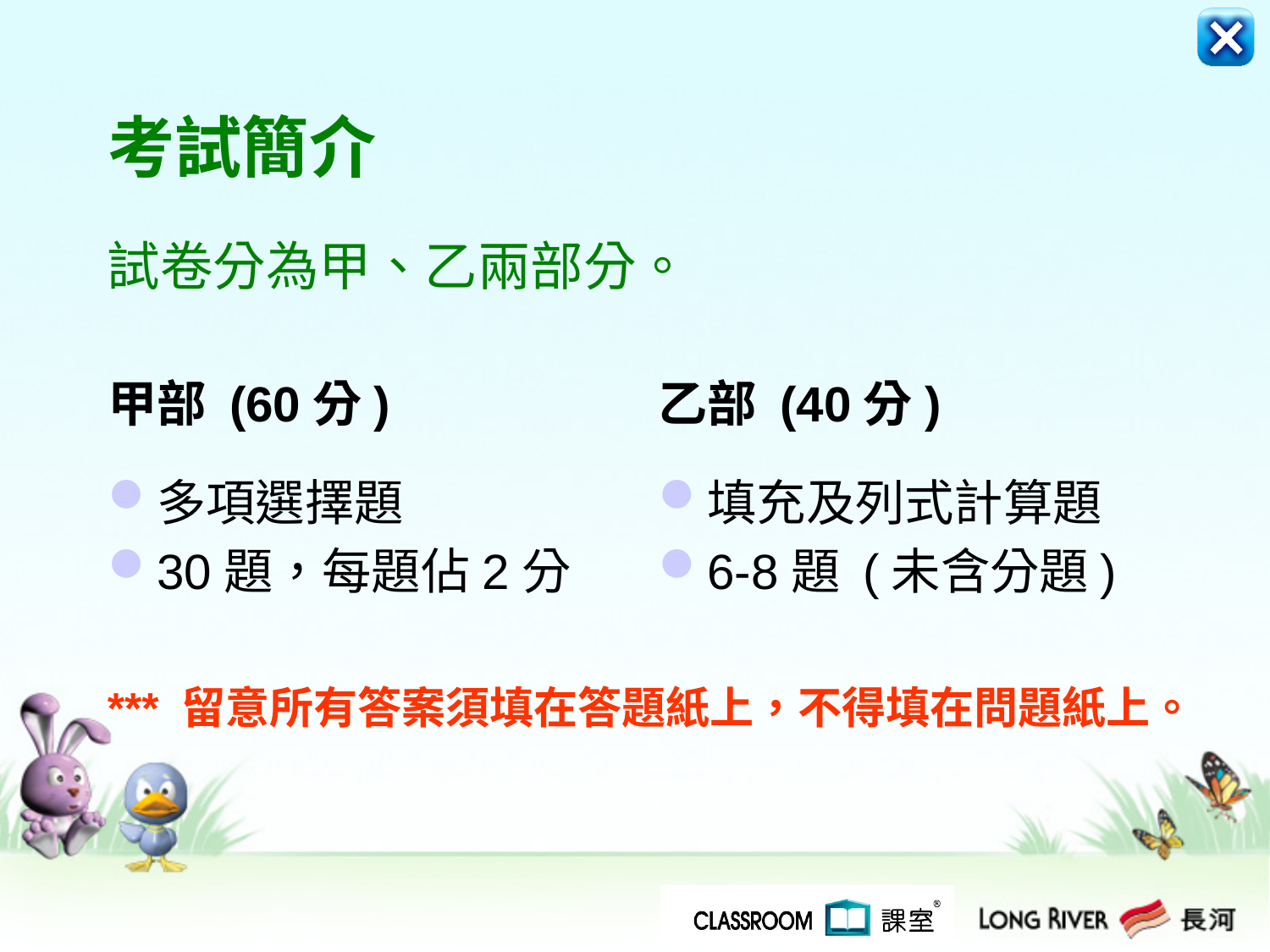

# 考試簡介
試卷分為甲、乙兩部分。
甲部 (60分)

多項選擇題
30題，每題佔2分
乙部 (40分)

填充及列式計算題
6-8題 (未含分題)

*** 留意所有答案須填在答題紙上，不得填在問題紙上。